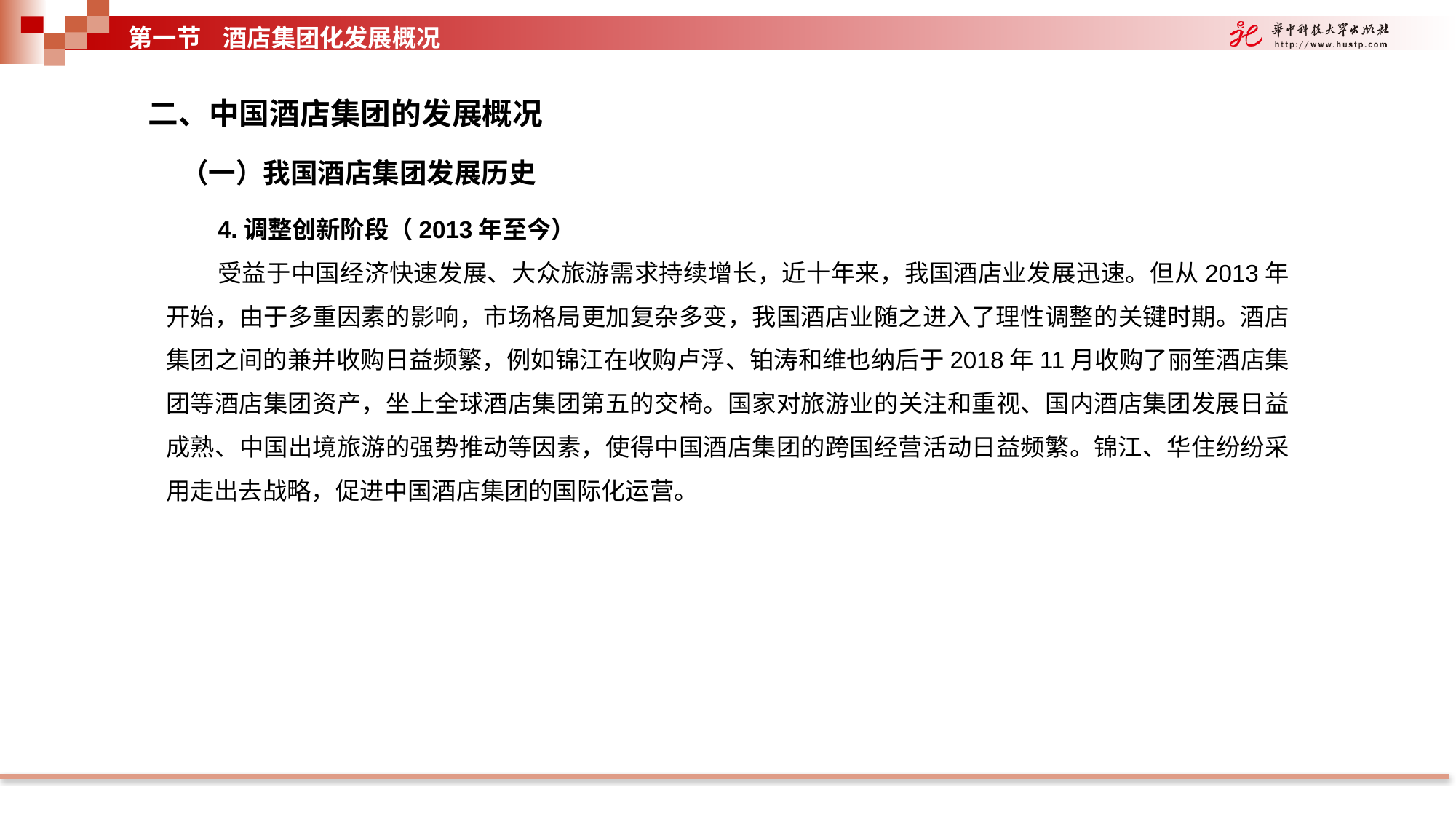

第一节    酒店集团化发展概况
二、中国酒店集团的发展概况
（一）我国酒店集团发展历史
4.调整创新阶段（2013年至今）
受益于中国经济快速发展、大众旅游需求持续增长，近十年来，我国酒店业发展迅速。但从2013年开始，由于多重因素的影响，市场格局更加复杂多变，我国酒店业随之进入了理性调整的关键时期。酒店集团之间的兼并收购日益频繁，例如锦江在收购卢浮、铂涛和维也纳后于2018年11月收购了丽笙酒店集团等酒店集团资产，坐上全球酒店集团第五的交椅。国家对旅游业的关注和重视、国内酒店集团发展日益成熟、中国出境旅游的强势推动等因素，使得中国酒店集团的跨国经营活动日益频繁。锦江、华住纷纷采用走出去战略，促进中国酒店集团的国际化运营。